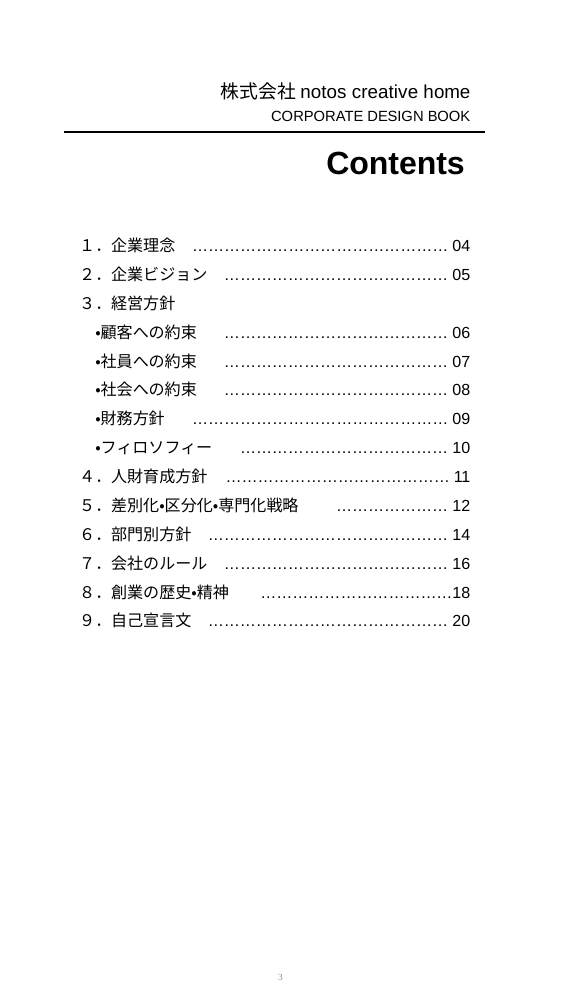

株式会社notos creative home
CORPORATE DESIGN BOOK
Contents
１．企業理念
２．企業ビジョン
３．経営方針
　・顧客への約束
　・社員への約束
　・社会への約束
　・財務方針
　・フィロソフィー
４．人財育成方針
５．差別化・区分化・専門化戦略
６．部門別方針
７．会社のルール
８．創業の歴史・精神
９．自己宣言文
………………………………………… 04
…………………………………… 05

…………………………………… 06
…………………………………… 07
…………………………………… 08
………………………………………… 09
………………………………… 10
…………………………………… 11
………………… 12
……………………………………… 14
…………………………………… 16
………………………………18
……………………………………… 20
3